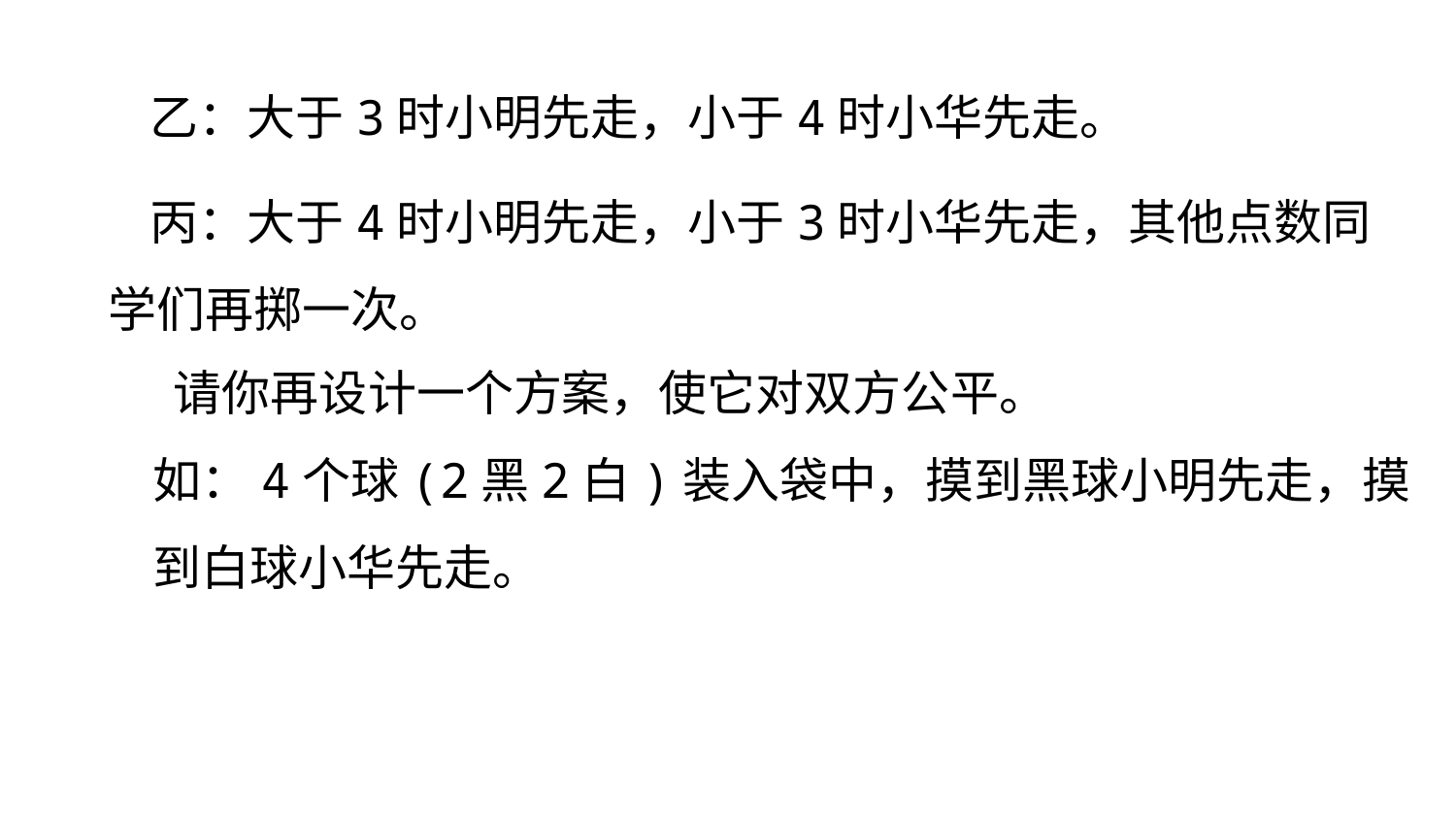

乙：大于3时小明先走，小于4时小华先走。
丙：大于4时小明先走，小于3时小华先走，其他点数同学们再掷一次。
请你再设计一个方案，使它对双方公平。
如：4个球(2黑2白)装入袋中，摸到黑球小明先走，摸到白球小华先走。